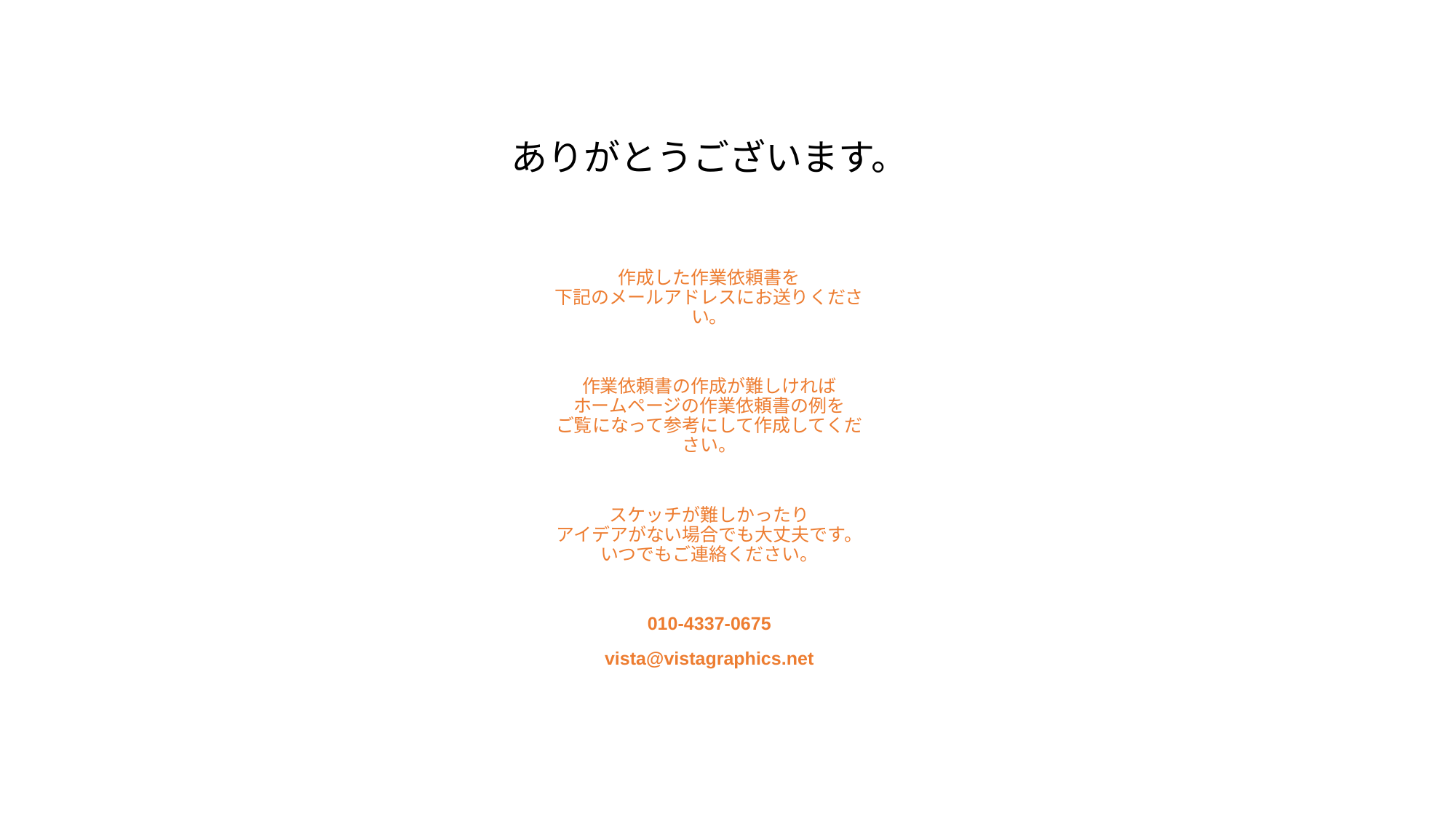

# ありがとうございます。
作成した作業依頼書を
下記のメールアドレスにお送りください。

作業依頼書の作成が難しければ
ホームページの作業依頼書の例を
ご覧になって参考にして作成してください。

スケッチが難しかったり
アイデアがない場合でも大丈夫です。
いつでもご連絡ください。

010-4337-0675
vista@vistagraphics.net